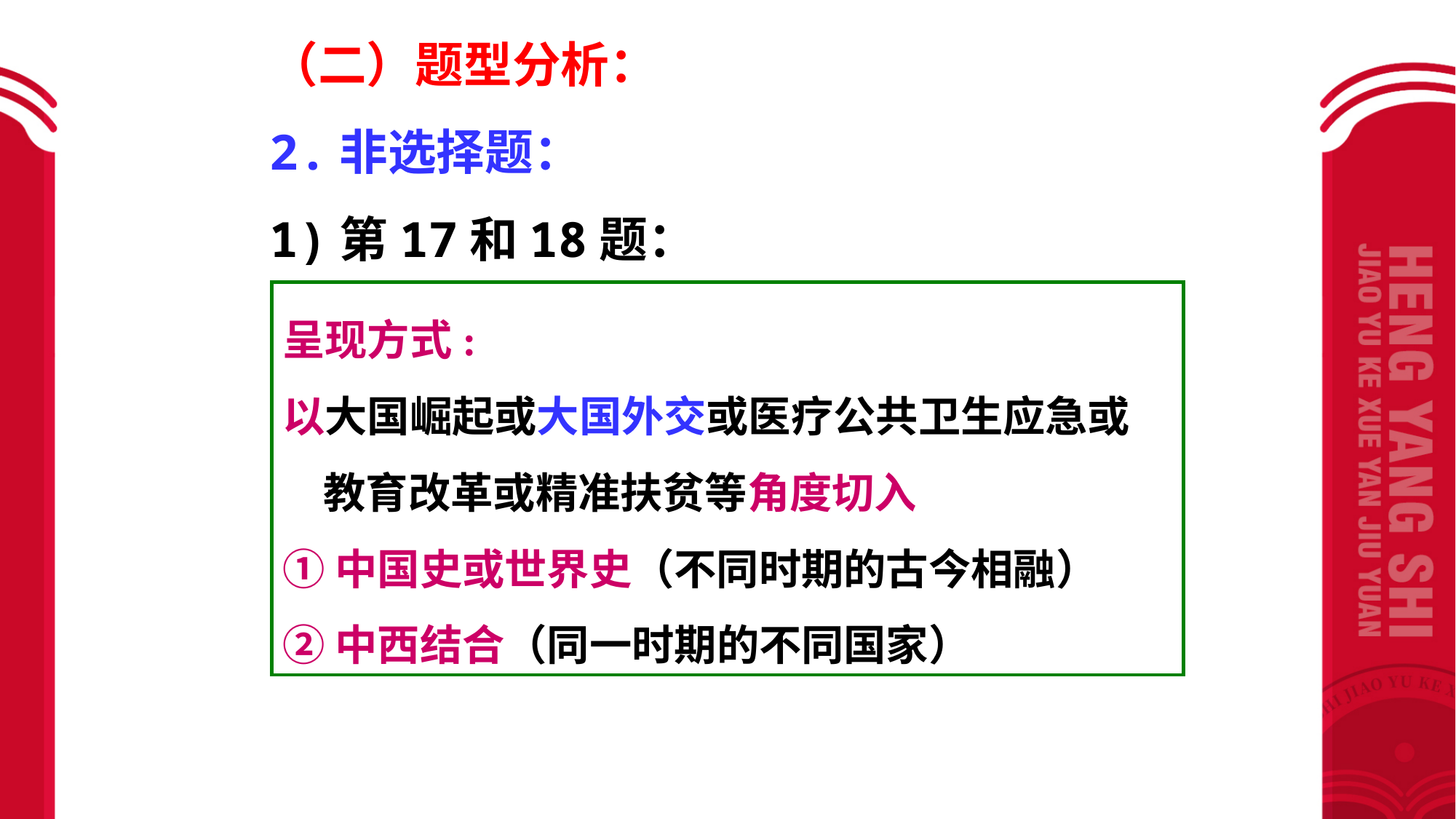

（二）题型分析：
2.非选择题：
1)第17和18题：
呈现方式:
以大国崛起或大国外交或医疗公共卫生应急或教育改革或精准扶贫等角度切入
①中国史或世界史（不同时期的古今相融）
②中西结合（同一时期的不同国家）